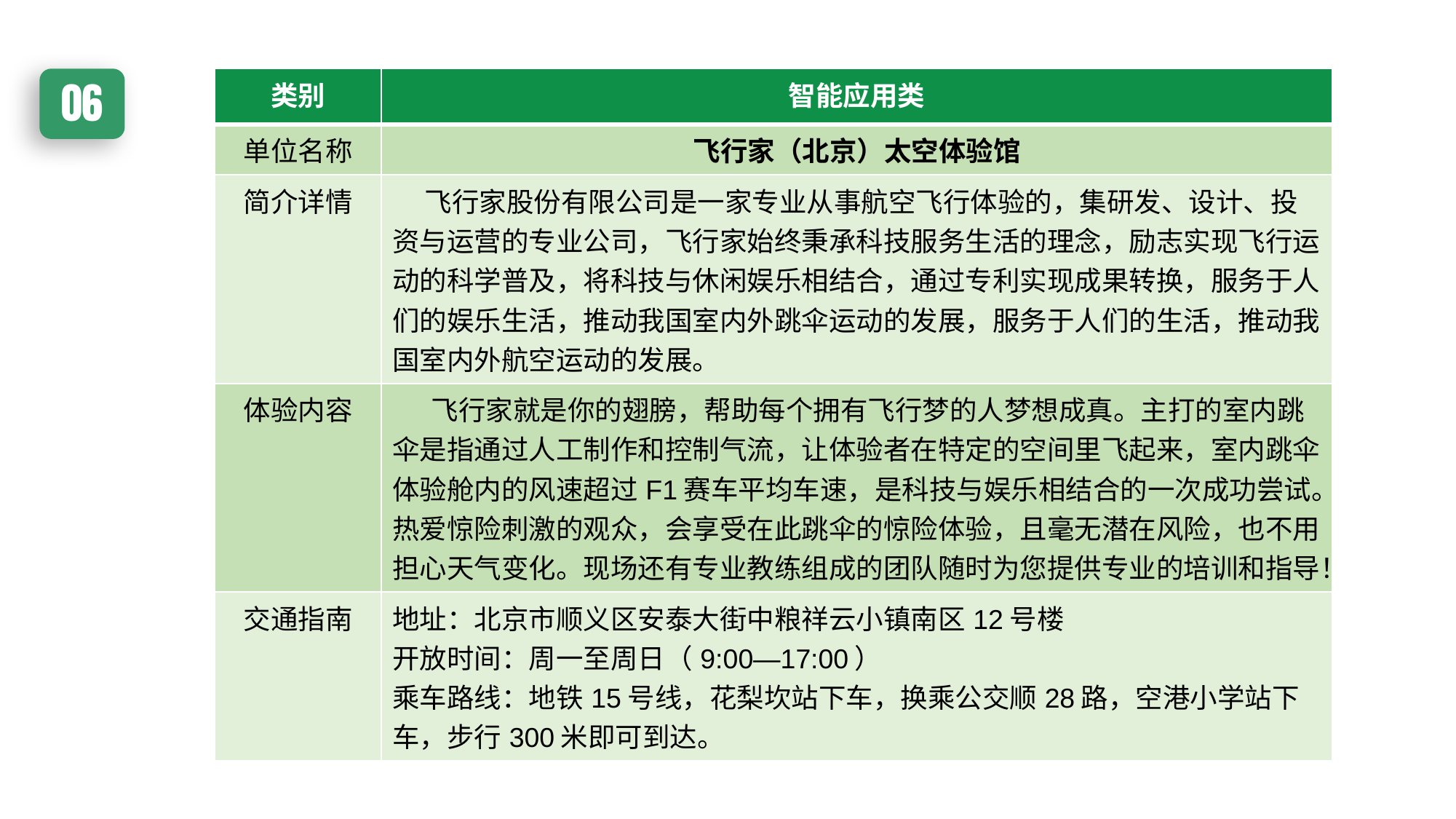

06
| 类别 | 智能应用类 |
| --- | --- |
| 单位名称 | 飞行家（北京）太空体验馆 |
| 简介详情 | 飞行家股份有限公司是一家专业从事航空飞行体验的，集研发、设计、投资与运营的专业公司，飞行家始终秉承科技服务生活的理念，励志实现飞行运动的科学普及，将科技与休闲娱乐相结合，通过专利实现成果转换，服务于人们的娱乐生活，推动我国室内外跳伞运动的发展，服务于人们的生活，推动我国室内外航空运动的发展。 |
| 体验内容 | 飞行家就是你的翅膀，帮助每个拥有飞行梦的人梦想成真。主打的室内跳伞是指通过人工制作和控制气流，让体验者在特定的空间里飞起来，室内跳伞体验舱内的风速超过F1赛车平均车速，是科技与娱乐相结合的一次成功尝试。热爱惊险刺激的观众，会享受在此跳伞的惊险体验，且毫无潜在风险，也不用担心天气变化。现场还有专业教练组成的团队随时为您提供专业的培训和指导！ |
| 交通指南 | 地址：北京市顺义区安泰大街中粮祥云小镇南区12号楼 开放时间：周一至周日（9:00—17:00） 乘车路线：地铁15号线，花梨坎站下车，换乘公交顺28路，空港小学站下车，步行300米即可到达。 |